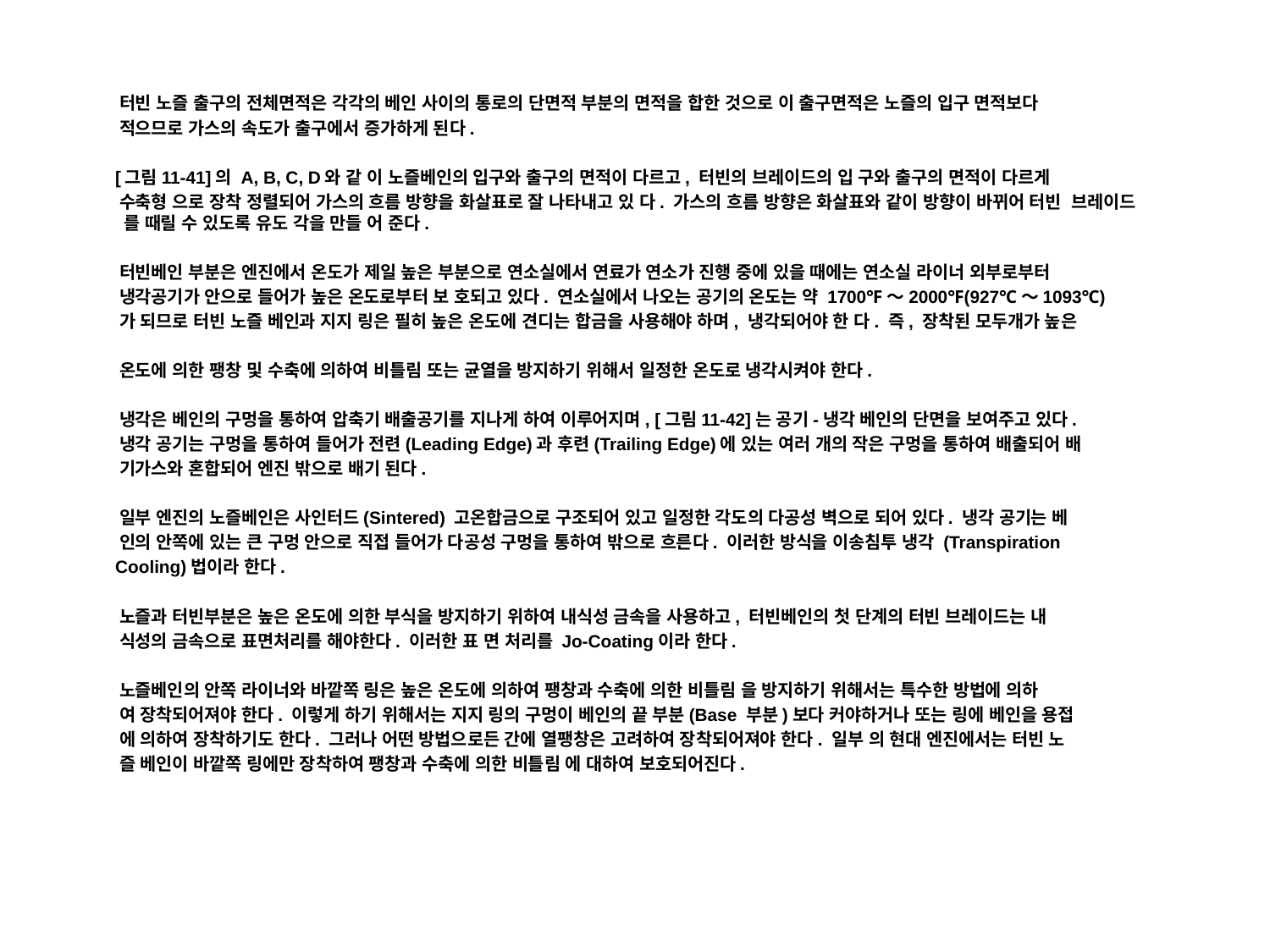

터빈 노즐 출구의 전체면적은 각각의 베인 사이의 통로의 단면적 부분의 면적을 합한 것으로 이 출구면적은 노즐의 입구 면적보다
        적으므로 가스의 속도가 출구에서 증가하게 된다.

        [그림11-41]의 A, B, C, D와 같 이 노즐베인의 입구와 출구의 면적이 다르고, 터빈의 브레이드의 입 구와 출구의 면적이 다르게
        수축형 으로 장착 정렬되어 가스의 흐름 방향을 화살표로 잘 나타내고 있 다. 가스의 흐름 방향은 화살표와 같이 방향이 바뀌어 터빈  브레이드 를 때릴 수 있도록 유도 각을 만들 어 준다.

        터빈베인 부분은 엔진에서 온도가 제일 높은 부분으로 연소실에서 연료가 연소가 진행 중에 있을 때에는 연소실 라이너 외부로부터
        냉각공기가 안으로 들어가 높은 온도로부터 보 호되고 있다. 연소실에서 나오는 공기의 온도는 약 1700℉～2000℉(927℃～1093℃)
        가 되므로 터빈 노즐 베인과 지지 링은 필히 높은 온도에 견디는 합금을 사용해야 하며, 냉각되어야 한 다. 즉, 장착된 모두개가 높은

        온도에 의한 팽창 및 수축에 의하여 비틀림 또는 균열을 방지하기 위해서 일정한 온도로 냉각시켜야 한다.

        냉각은 베인의 구멍을 통하여 압축기 배출공기를 지나게 하여 이루어지며, [그림11-42]는 공기-냉각 베인의 단면을 보여주고 있다.
        냉각 공기는 구멍을 통하여 들어가 전련(Leading Edge)과 후련(Trailing Edge)에 있는 여러 개의 작은 구멍을 통하여 배출되어 배
        기가스와 혼합되어 엔진 밖으로 배기 된다.

        일부 엔진의 노즐베인은 사인터드(Sintered) 고온합금으로 구조되어 있고 일정한 각도의 다공성 벽으로 되어 있다. 냉각 공기는 베
        인의 안쪽에 있는 큰 구멍 안으로 직접 들어가 다공성 구멍을 통하여 밖으로 흐른다. 이러한 방식을 이송침투 냉각 (Transpiration
        Cooling)법이라 한다.

        노즐과 터빈부분은 높은 온도에 의한 부식을 방지하기 위하여 내식성 금속을 사용하고, 터빈베인의 첫 단계의 터빈 브레이드는 내
        식성의 금속으로 표면처리를 해야한다. 이러한 표 면 처리를 Jo-Coating이라 한다.

        노즐베인의 안쪽 라이너와 바깥쪽 링은 높은 온도에 의하여 팽창과 수축에 의한 비틀림 을 방지하기 위해서는 특수한 방법에 의하
        여 장착되어져야 한다. 이렇게 하기 위해서는 지지 링의 구멍이 베인의 끝 부분(Base 부분)보다 커야하거나 또는 링에 베인을 용접
        에 의하여 장착하기도 한다. 그러나 어떤 방법으로든 간에 열팽창은 고려하여 장착되어져야 한다. 일부 의 현대 엔진에서는 터빈 노
        즐 베인이 바깥쪽 링에만 장착하여 팽창과 수축에 의한 비틀림 에 대하여 보호되어진다.